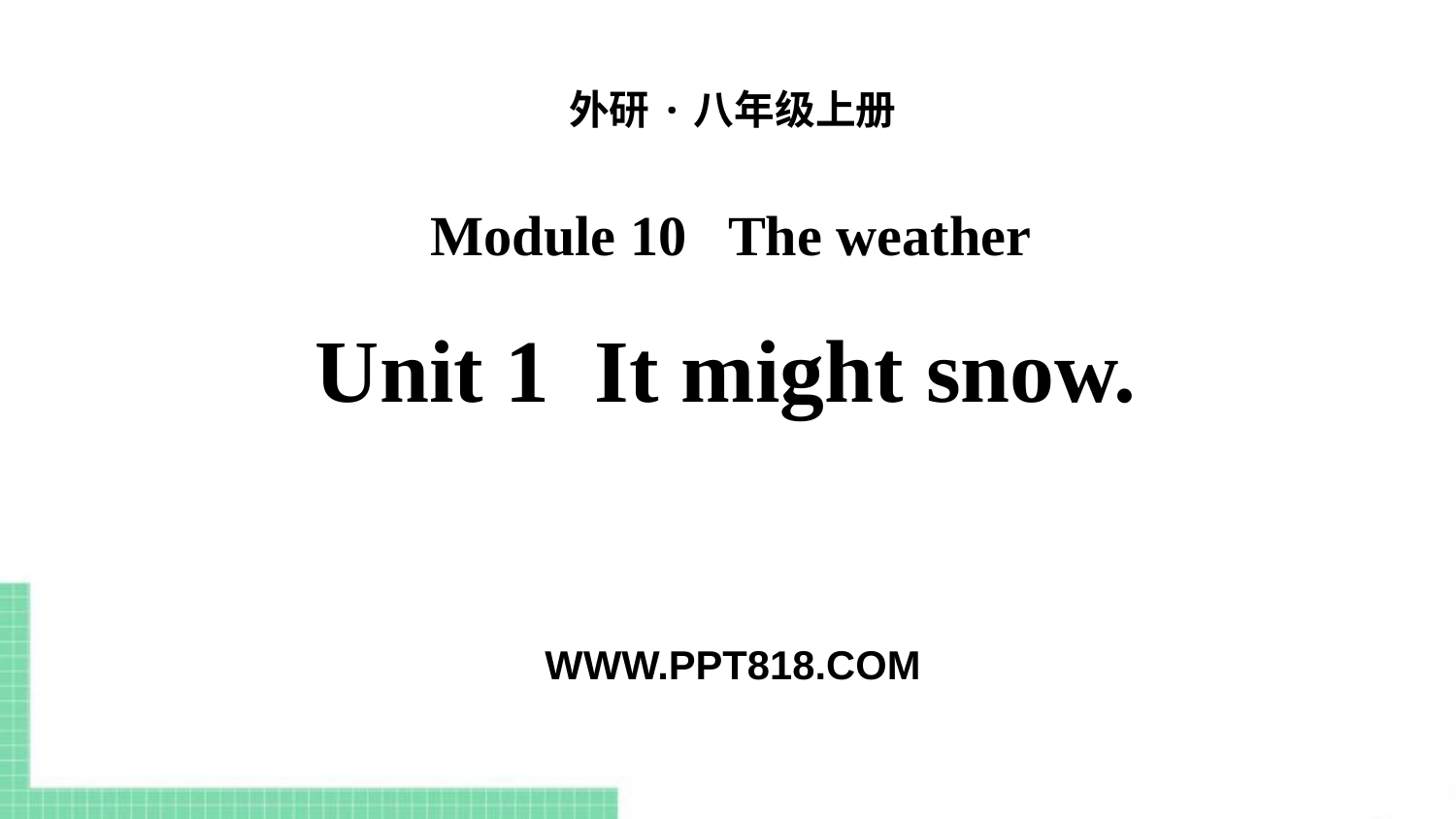

外研·八年级上册
Module 10   The weather
Unit 1  It might snow.
WWW.PPT818.COM